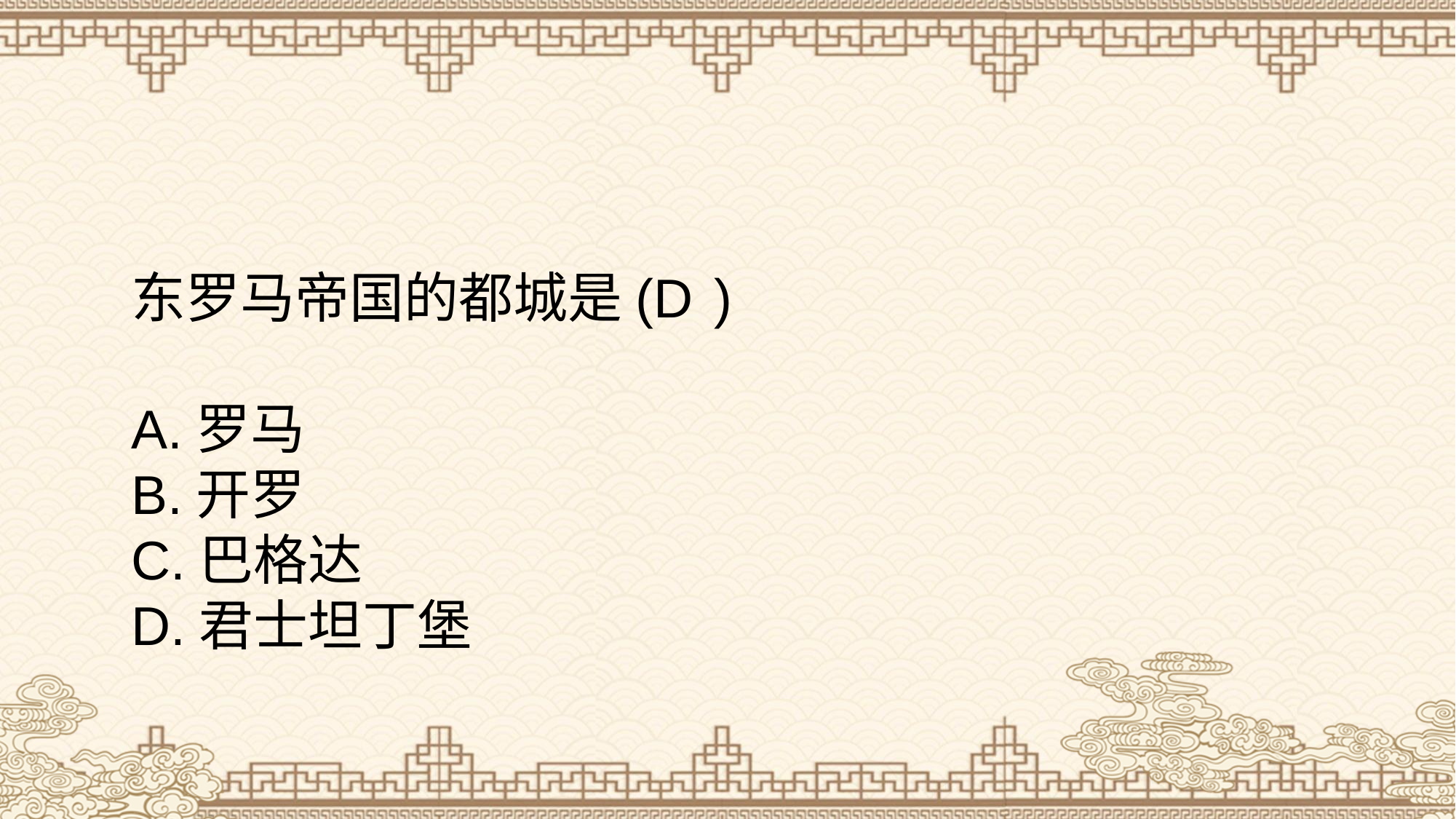

东罗马帝国的都城是(    )

A.罗马
B.开罗
C.巴格达
D.君士坦丁堡

D